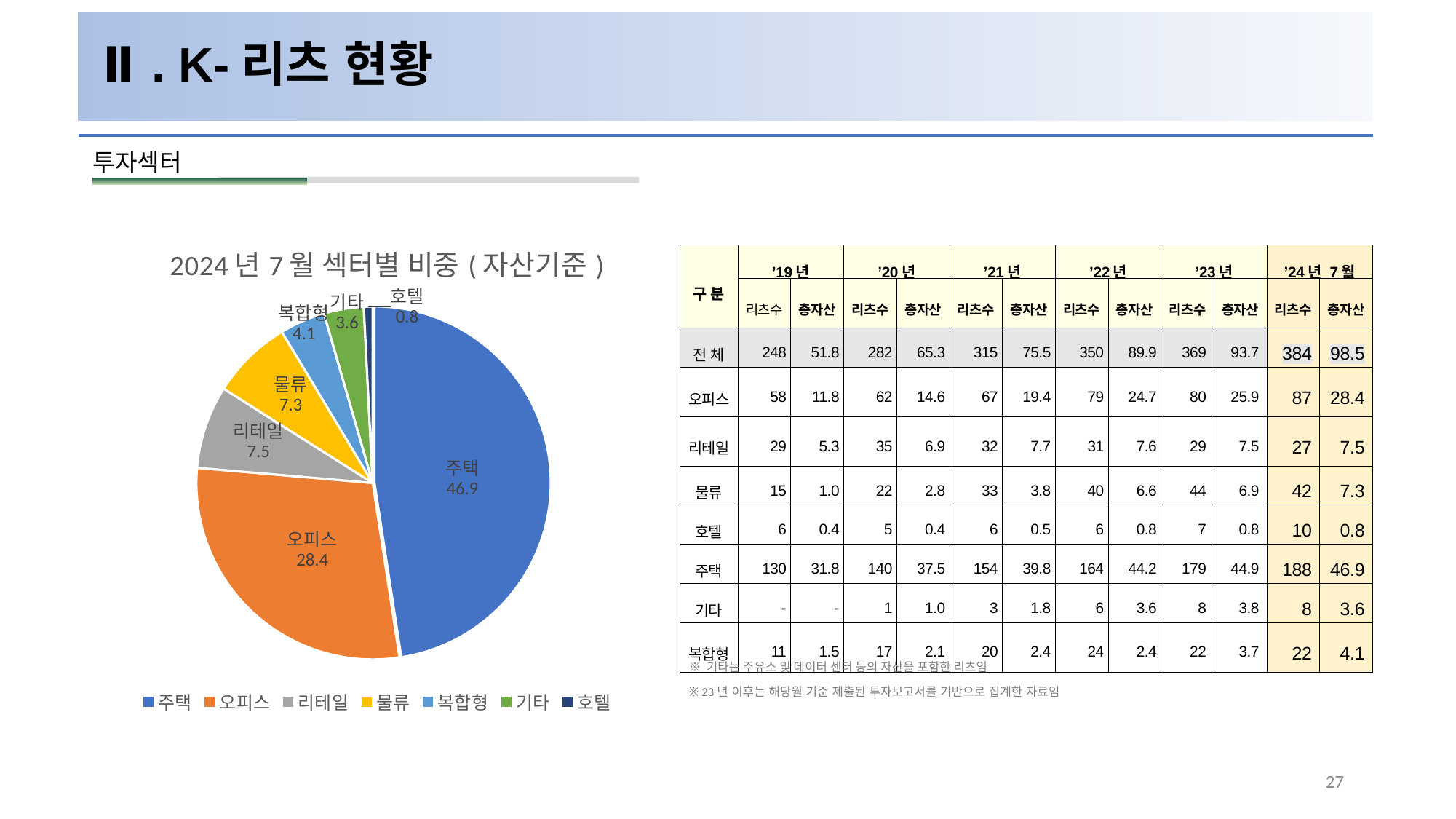

Ⅱ. K-리츠 현황

### Chart:

| Category | 2024년7월 섹터별 비중(자산기준) |
|---|---|
| 주택 | 46.9 |
| 오피스 | 28.4 |
| 리테일 | 7.5 |
| 물류 | 7.3 |
| 복합형 | 4.1 |
| 기타 | 3.6 |
| 호텔 | 0.8 |
투자섹터

| 구 분 | ’19년 |  | ’20년 |  | ’21년 |  | ’22년 |  | ’23년 |  | ’24년 7월 |  |
| --- | --- | --- | --- | --- | --- | --- | --- | --- | --- | --- | --- | --- |
|  | 리츠수 | 총자산 | 리츠수 | 총자산 | 리츠수 | 총자산 | 리츠수 | 총자산 | 리츠수 | 총자산 | 리츠수 | 총자산 |
| 전 체 | 248 | 51.8 | 282 | 65.3 | 315 | 75.5 | 350 | 89.9 | 369 | 93.7 | 384 | 98.5 |
| 오피스 | 58 | 11.8 | 62 | 14.6 | 67 | 19.4 | 79 | 24.7 | 80 | 25.9 | 87 | 28.4 |
| 리테일 | 29 | 5.3 | 35 | 6.9 | 32 | 7.7 | 31 | 7.6 | 29 | 7.5 | 27 | 7.5 |
| 물류 | 15 | 1.0 | 22 | 2.8 | 33 | 3.8 | 40 | 6.6 | 44 | 6.9 | 42 | 7.3 |
| 호텔 | 6 | 0.4 | 5 | 0.4 | 6 | 0.5 | 6 | 0.8 | 7 | 0.8 | 10 | 0.8 |
| 주택 | 130 | 31.8 | 140 | 37.5 | 154 | 39.8 | 164 | 44.2 | 179 | 44.9 | 188 | 46.9 |
| 기타 | - | - | 1 | 1.0 | 3 | 1.8 | 6 | 3.6 | 8 | 3.8 | 8 | 3.6 |
| 복합형 | 11 | 1.5 | 17 | 2.1 | 20 | 2.4 | 24 | 2.4 | 22 | 3.7 | 22 | 4.1 |
※ 기타는 주유소 및 데이터 센터 등의 자산을 포함한 리츠임
※ 23년 이후는 해당월 기준 제출된 투자보고서를 기반으로 집계한 자료임
27